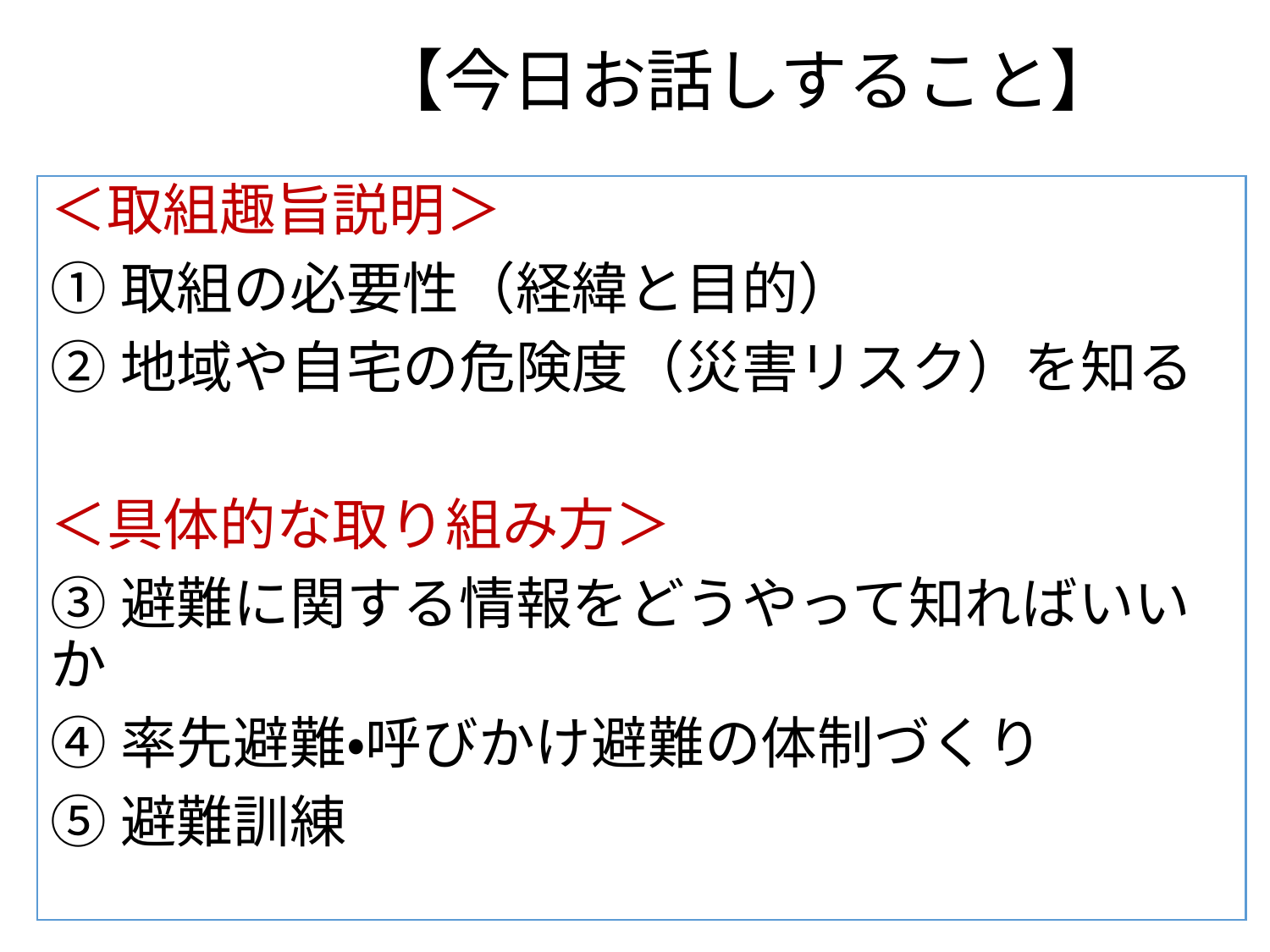

# 【今日お話しすること】
＜取組趣旨説明＞
①取組の必要性（経緯と目的）
②地域や自宅の危険度（災害リスク）を知る

＜具体的な取り組み方＞
③避難に関する情報をどうやって知ればいいか
④率先避難・呼びかけ避難の体制づくり
⑤避難訓練